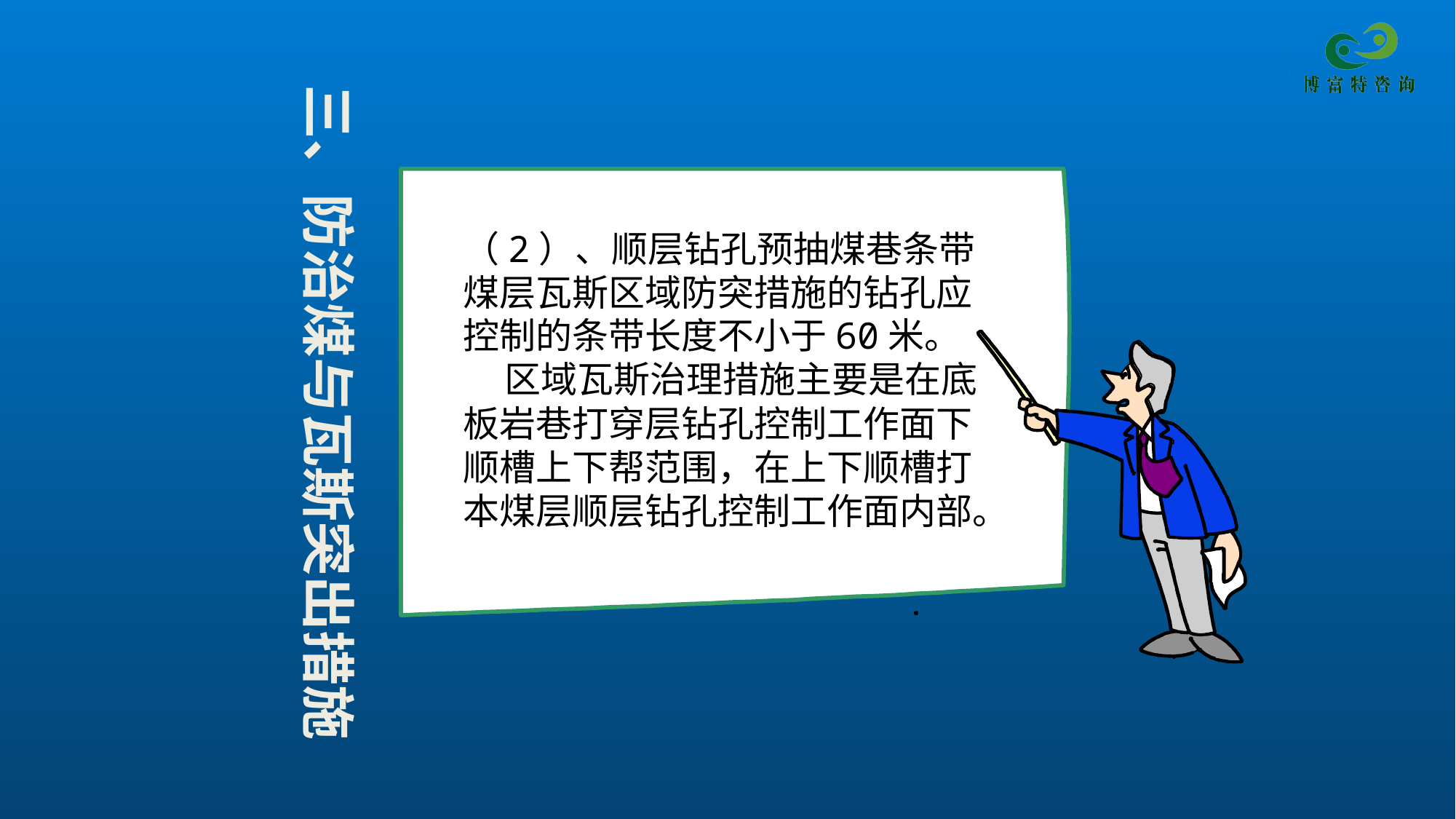

三、防治煤与瓦斯突出措施

（2）、顺层钻孔预抽煤巷条带煤层瓦斯区域防突措施的钻孔应控制的条带长度不小于60米。
    区域瓦斯治理措施主要是在底板岩巷打穿层钻孔控制工作面下顺槽上下帮范围，在上下顺槽打本煤层顺层钻孔控制工作面内部。